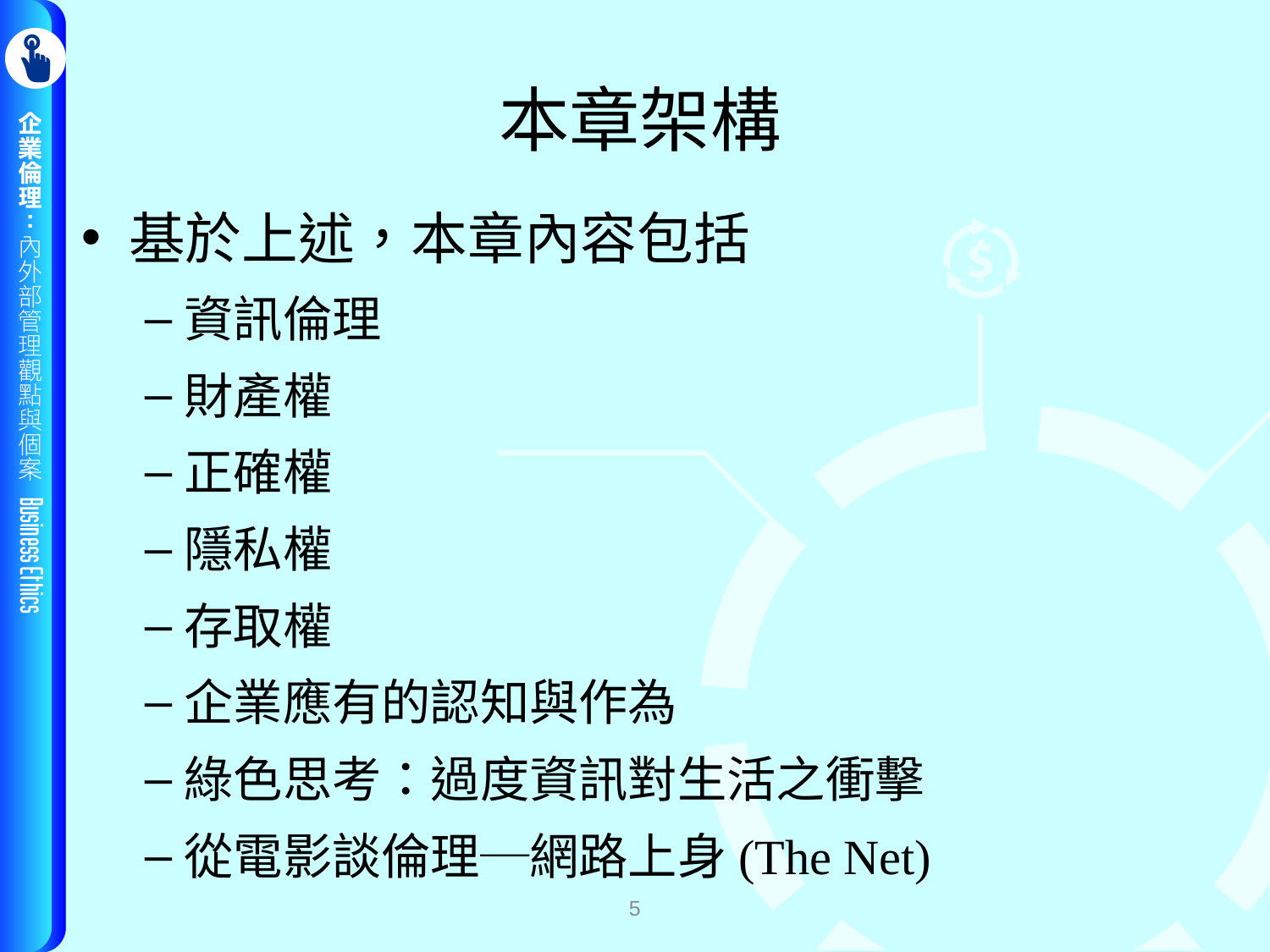

# 本章架構
基於上述，本章內容包括
資訊倫理
財產權
正確權
隱私權
存取權
企業應有的認知與作為
綠色思考：過度資訊對生活之衝擊
從電影談倫理─網路上身(The Net)
5